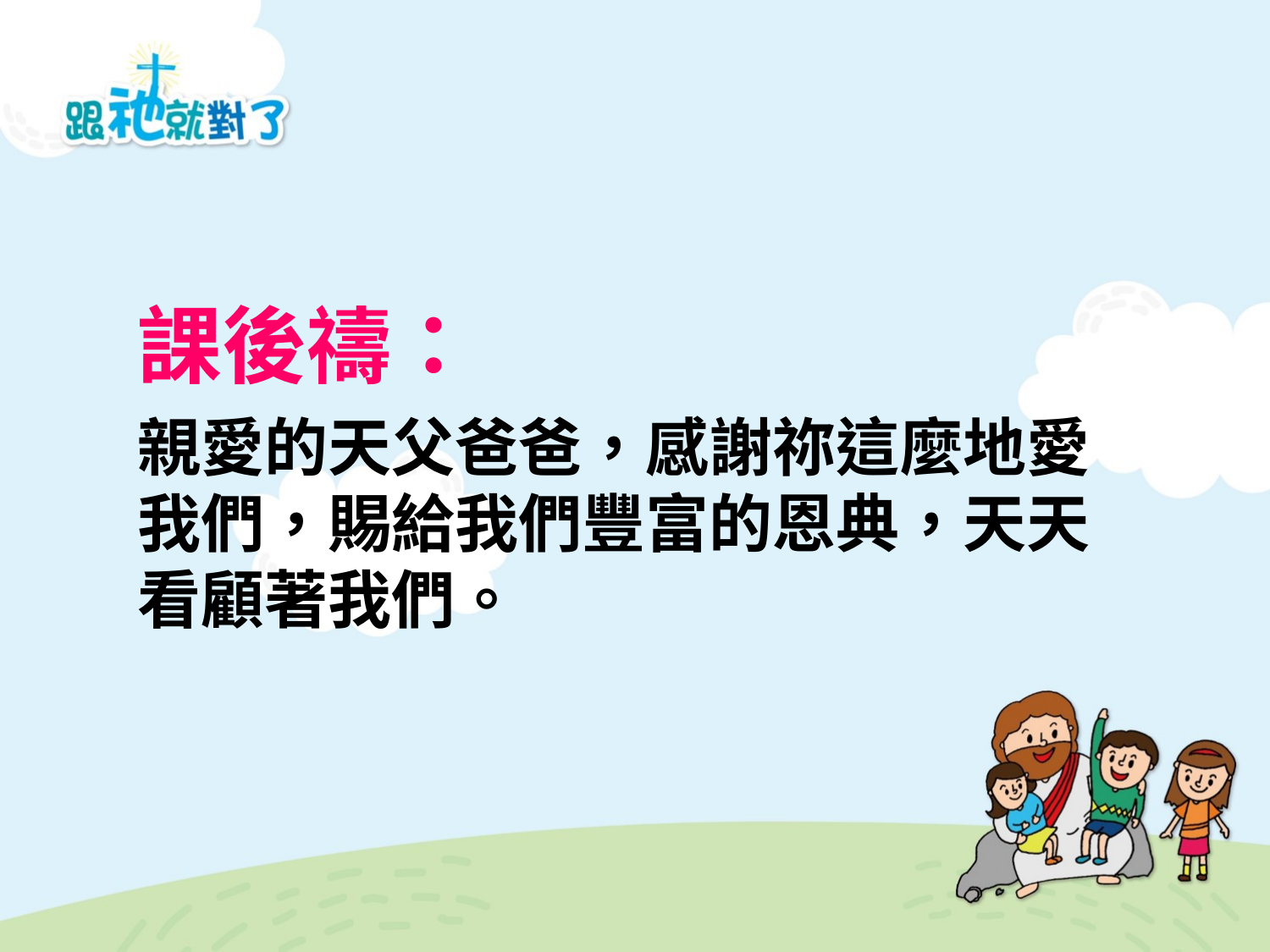

課後禱：
親愛的天父爸爸，感謝祢這麼地愛我們，賜給我們豐富的恩典，天天看顧著我們。